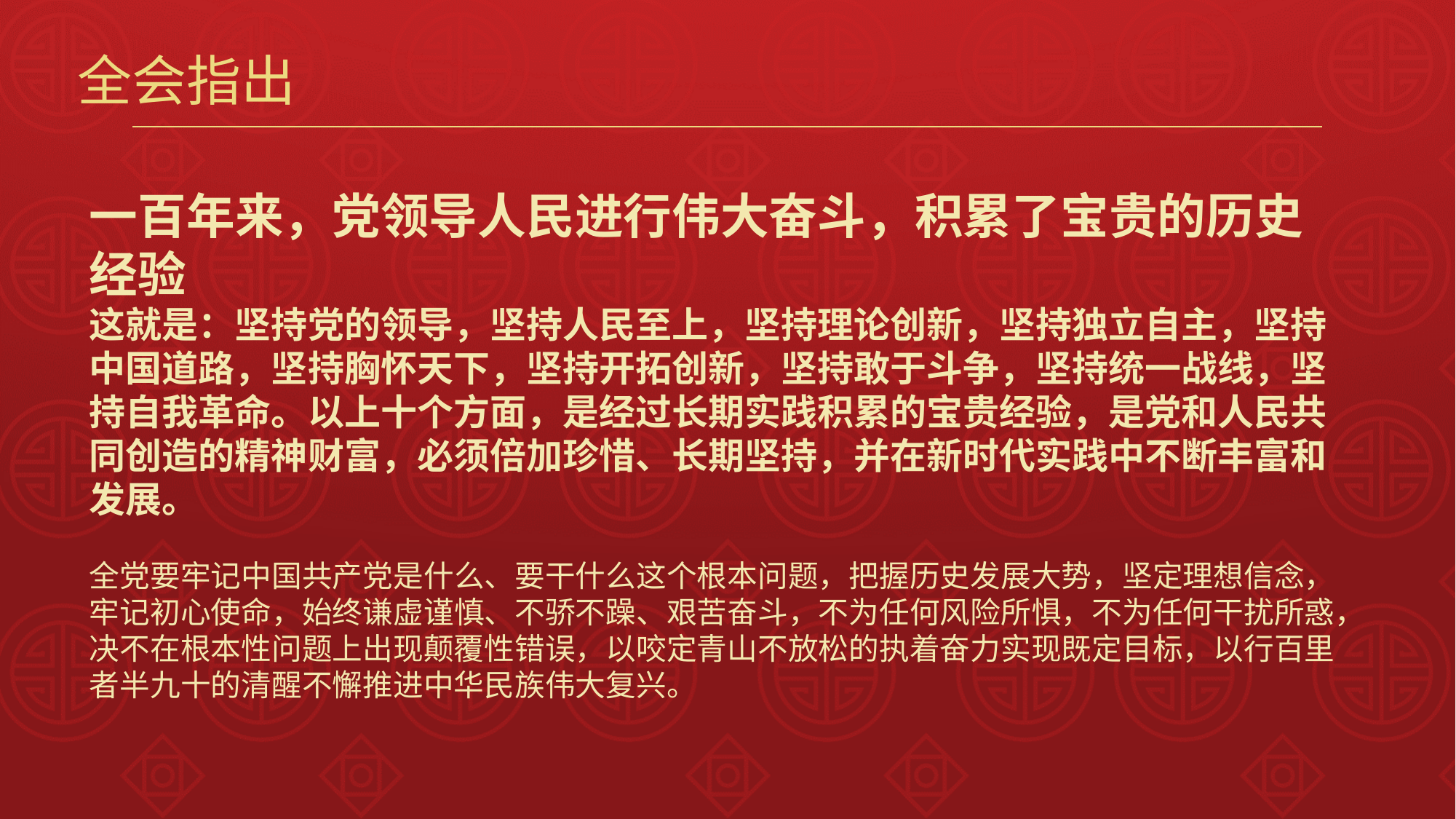

# 全会指出
一百年来，党领导人民进行伟大奋斗，积累了宝贵的历史经验
这就是：坚持党的领导，坚持人民至上，坚持理论创新，坚持独立自主，坚持中国道路，坚持胸怀天下，坚持开拓创新，坚持敢于斗争，坚持统一战线，坚持自我革命。以上十个方面，是经过长期实践积累的宝贵经验，是党和人民共同创造的精神财富，必须倍加珍惜、长期坚持，并在新时代实践中不断丰富和发展。

全党要牢记中国共产党是什么、要干什么这个根本问题，把握历史发展大势，坚定理想信念，牢记初心使命，始终谦虚谨慎、不骄不躁、艰苦奋斗，不为任何风险所惧，不为任何干扰所惑，决不在根本性问题上出现颠覆性错误，以咬定青山不放松的执着奋力实现既定目标，以行百里者半九十的清醒不懈推进中华民族伟大复兴。